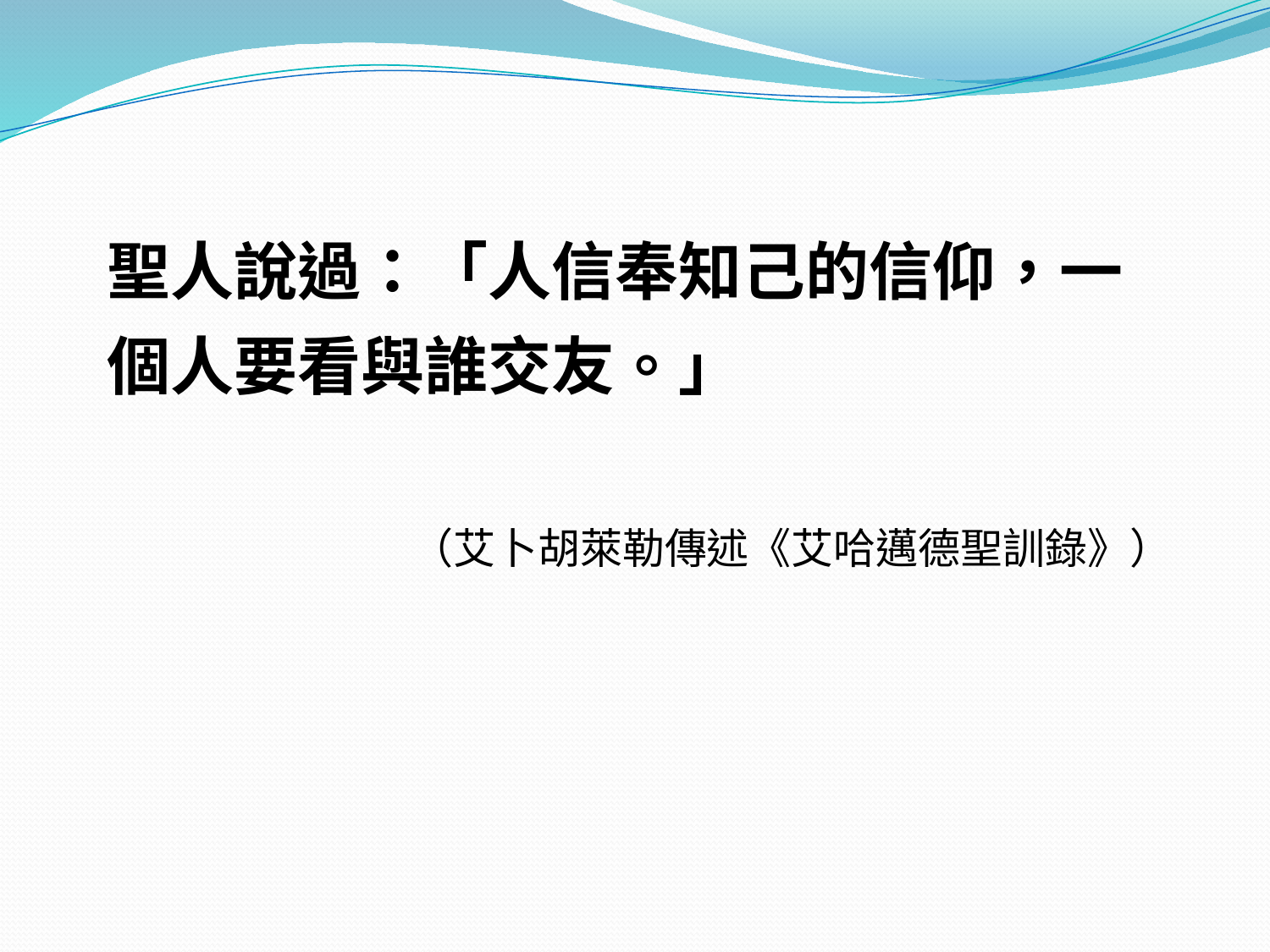

聖人說過：「人信奉知己的信仰，一個人要看與誰交友。」

（艾卜胡萊勒傳述《艾哈邁德聖訓錄》）